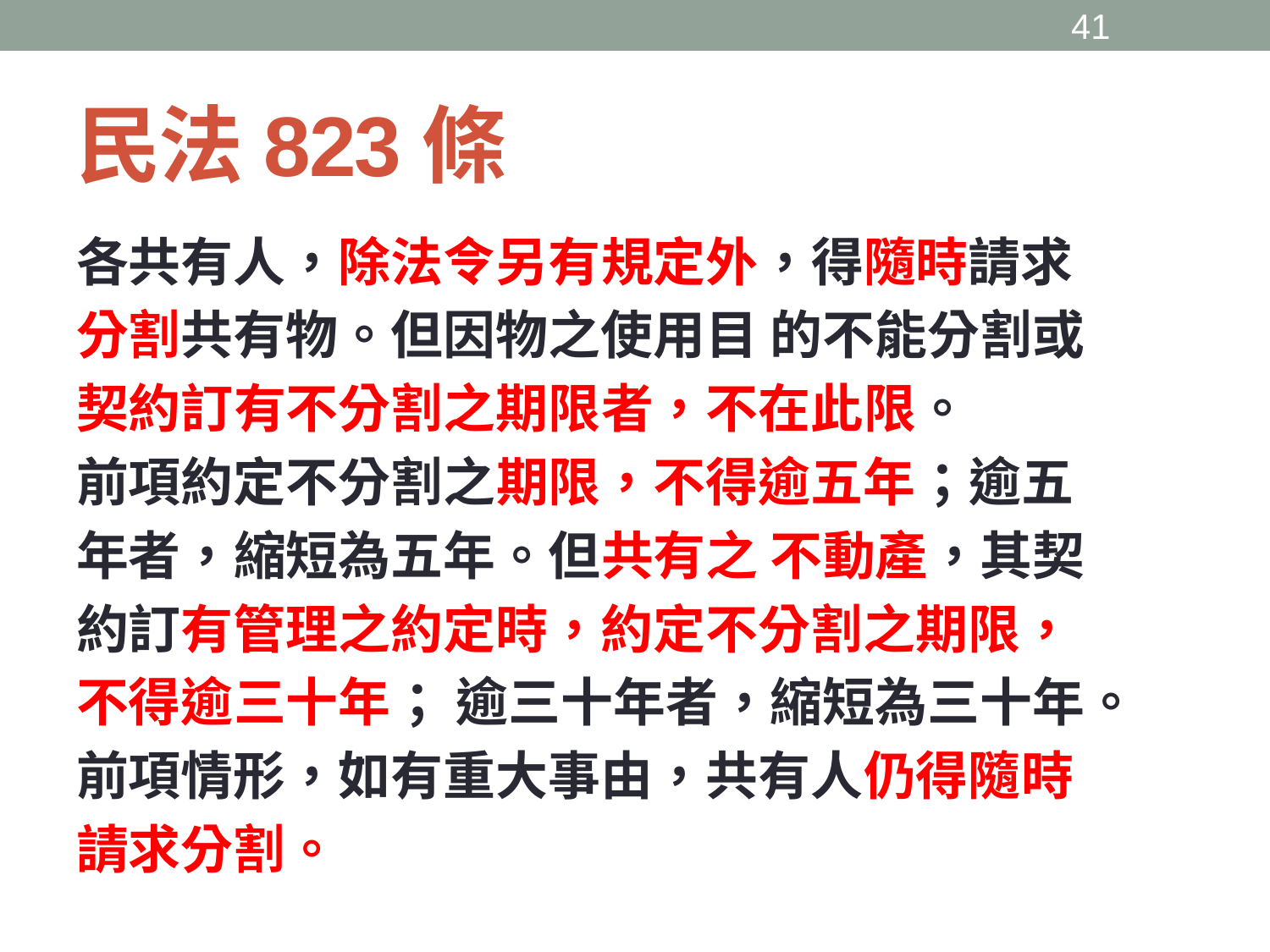

41
# 民法823條
各共有人，除法令另有規定外，得隨時請求
分割共有物。但因物之使用目 的不能分割或
契約訂有不分割之期限者，不在此限。
前項約定不分割之期限，不得逾五年；逾五
年者，縮短為五年。但共有之 不動產，其契
約訂有管理之約定時，約定不分割之期限，
不得逾三十年； 逾三十年者，縮短為三十年。
前項情形，如有重大事由，共有人仍得隨時
請求分割。